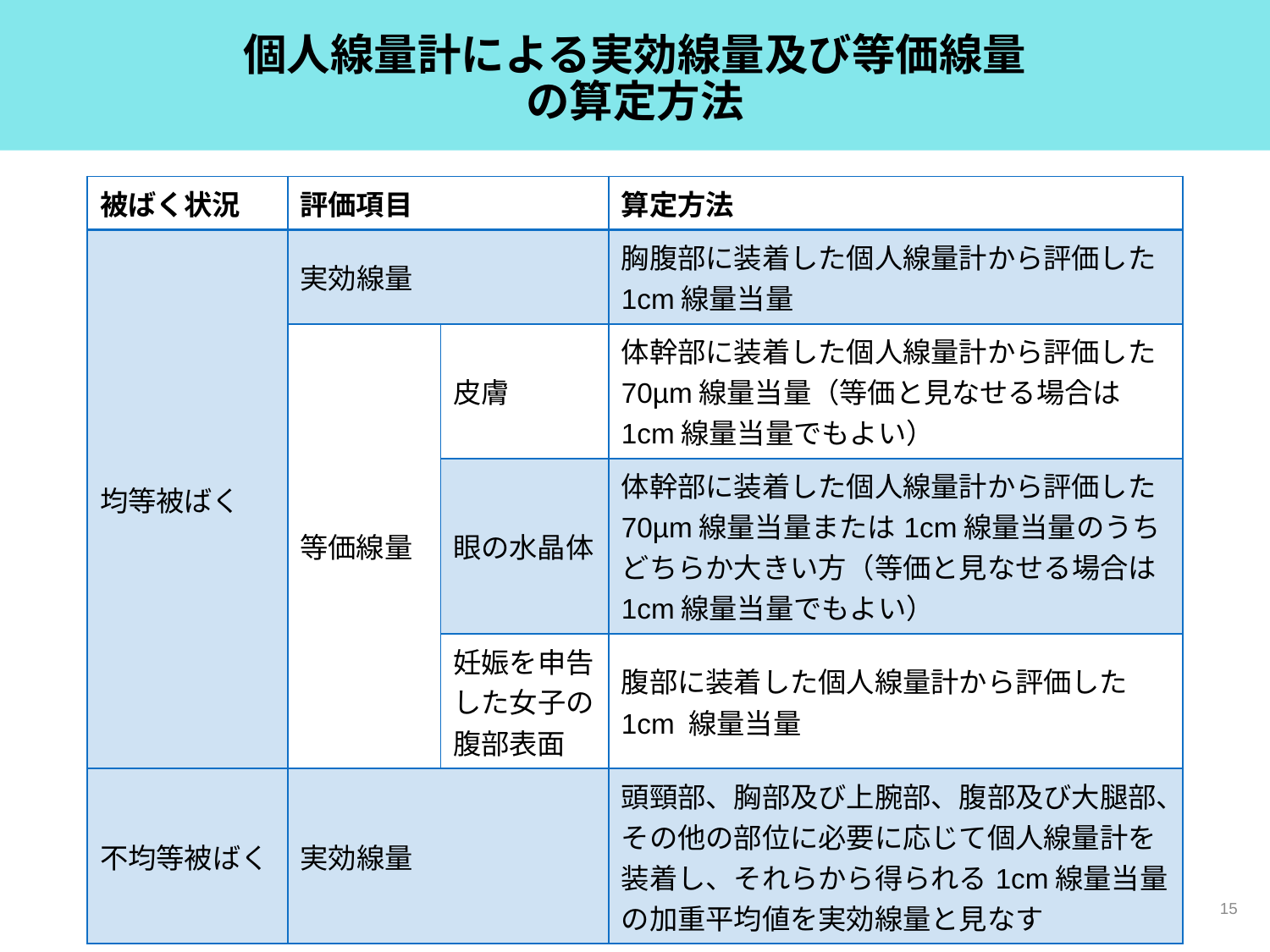

# 個人線量計による実効線量及び等価線量 の算定方法
| 被ばく状況 | 評価項目 |  | 算定方法 |
| --- | --- | --- | --- |
| 均等被ばく | 実効線量 |  | 胸腹部に装着した個人線量計から評価した1cm線量当量 |
|  | 等価線量 | 皮膚 | 体幹部に装着した個人線量計から評価した70µm線量当量（等価と見なせる場合は1cm線量当量でもよい） |
|  |  | 眼の水晶体 | 体幹部に装着した個人線量計から評価した70µm線量当量または1cm線量当量のうちどちらか大きい方（等価と見なせる場合は1cm線量当量でもよい） |
|  |  | 妊娠を申告した女子の腹部表面 | 腹部に装着した個人線量計から評価した1cm 線量当量 |
| 不均等被ばく | 実効線量 |  | 頭頸部、胸部及び上腕部、腹部及び大腿部、その他の部位に必要に応じて個人線量計を装着し、それらから得られる1cm線量当量の加重平均値を実効線量と見なす |
15